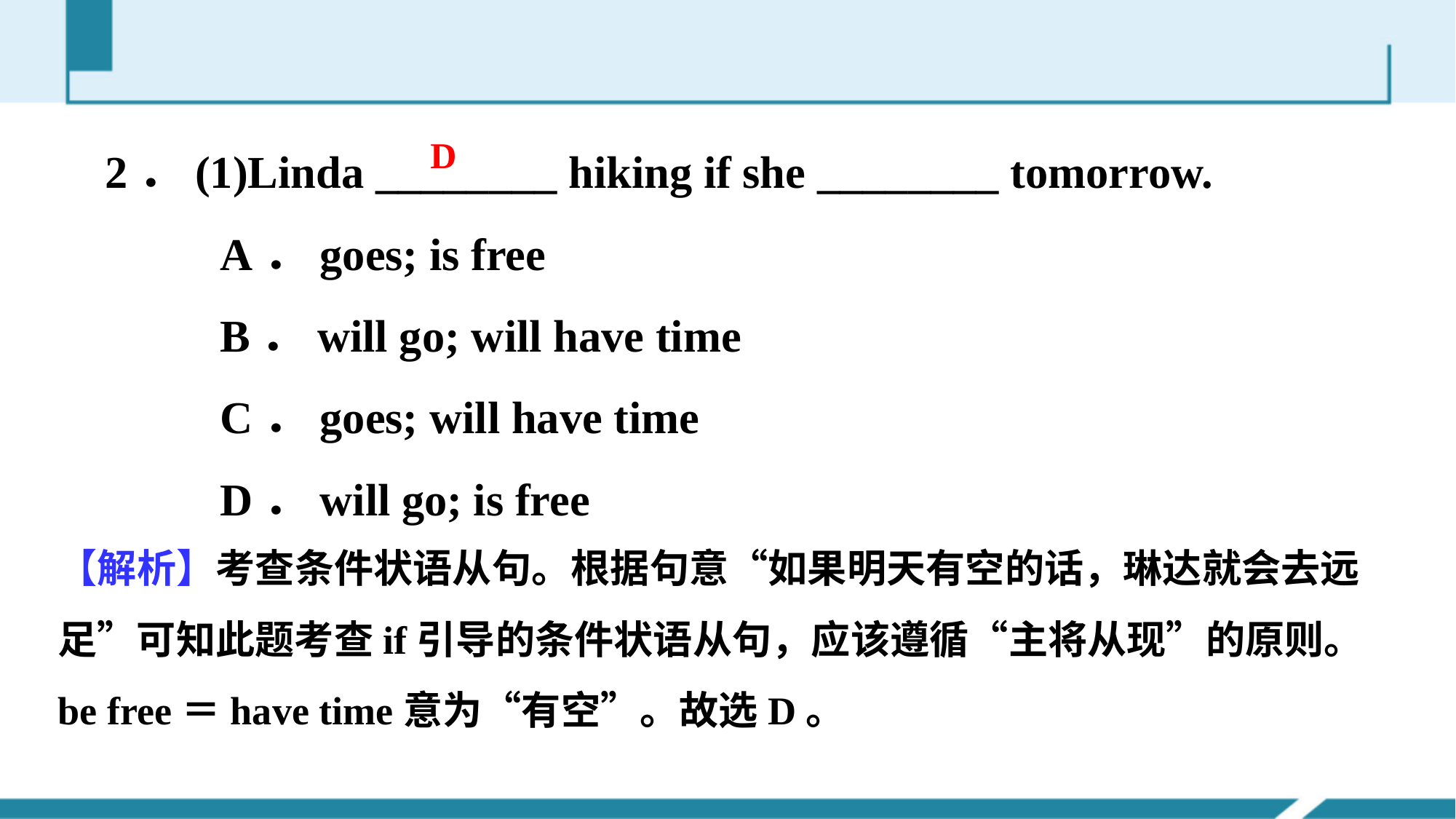

2．(1)Linda ________ hiking if she ________ tomorrow.
          A．goes; is free
          B．will go; will have time
          C．goes; will have time
          D．will go; is free
D
【解析】考查条件状语从句。根据句意“如果明天有空的话，琳达就会去远足”可知此题考查if引导的条件状语从句，应该遵循“主将从现”的原则。be free＝have time意为“有空”。故选D。